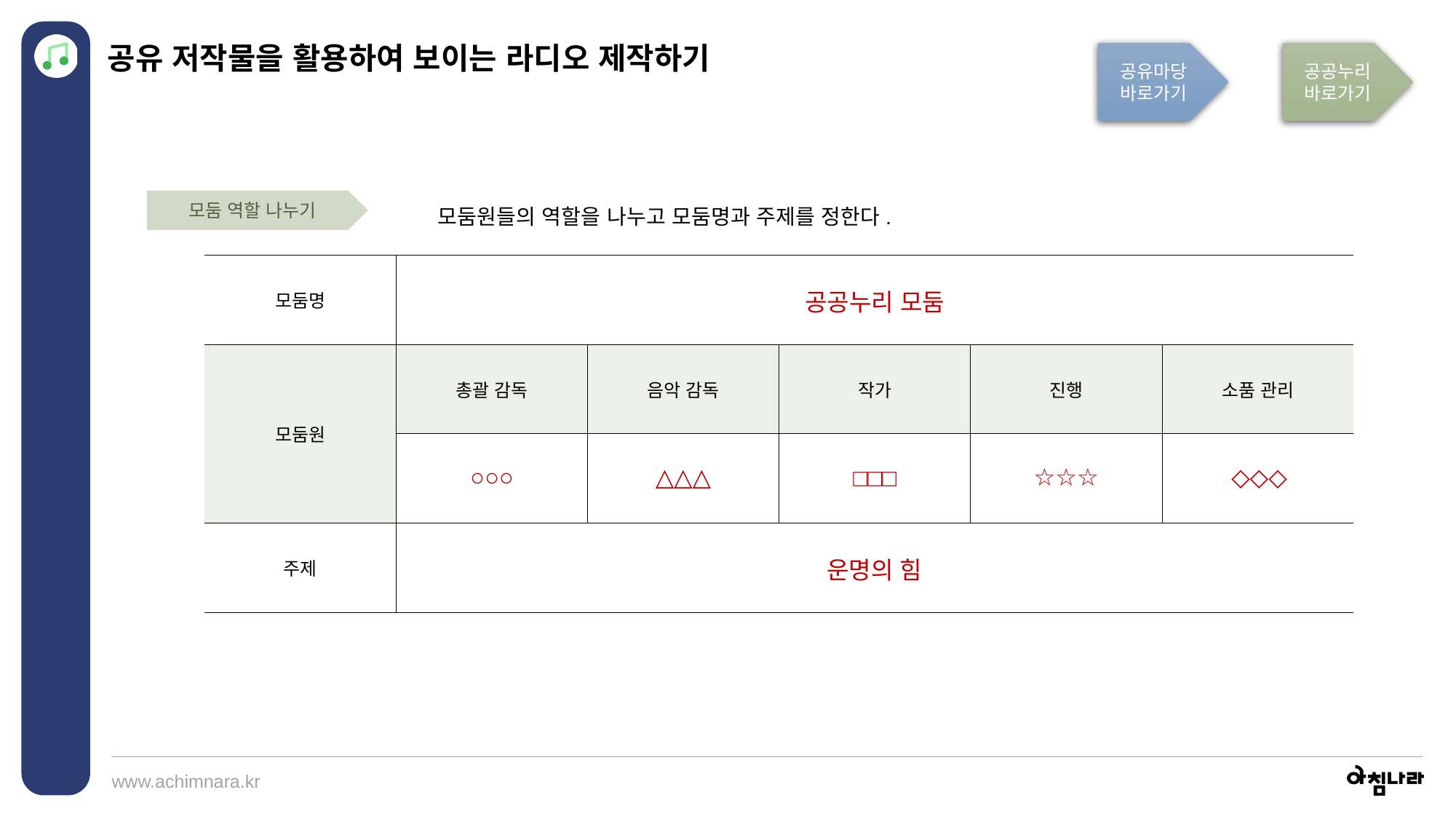

공유 저작물을 활용하여 보이는 라디오 제작하기
공유마당 바로가기
공공누리 바로가기
모둠원들의 역할을 나누고 모둠명과 주제를 정한다.
모둠 역할 나누기
| 모둠명 |  |  |  |  |  |
| --- | --- | --- | --- | --- | --- |
| 모둠원 | 총괄 감독 | 음악 감독 | 작가 | 진행 | 소품 관리 |
|  |  |  |  |  |  |
| 주제 |  |  |  |  |  |
공공누리 모둠
☆☆☆
◇◇◇
○○○
△△△
□□□
운명의 힘